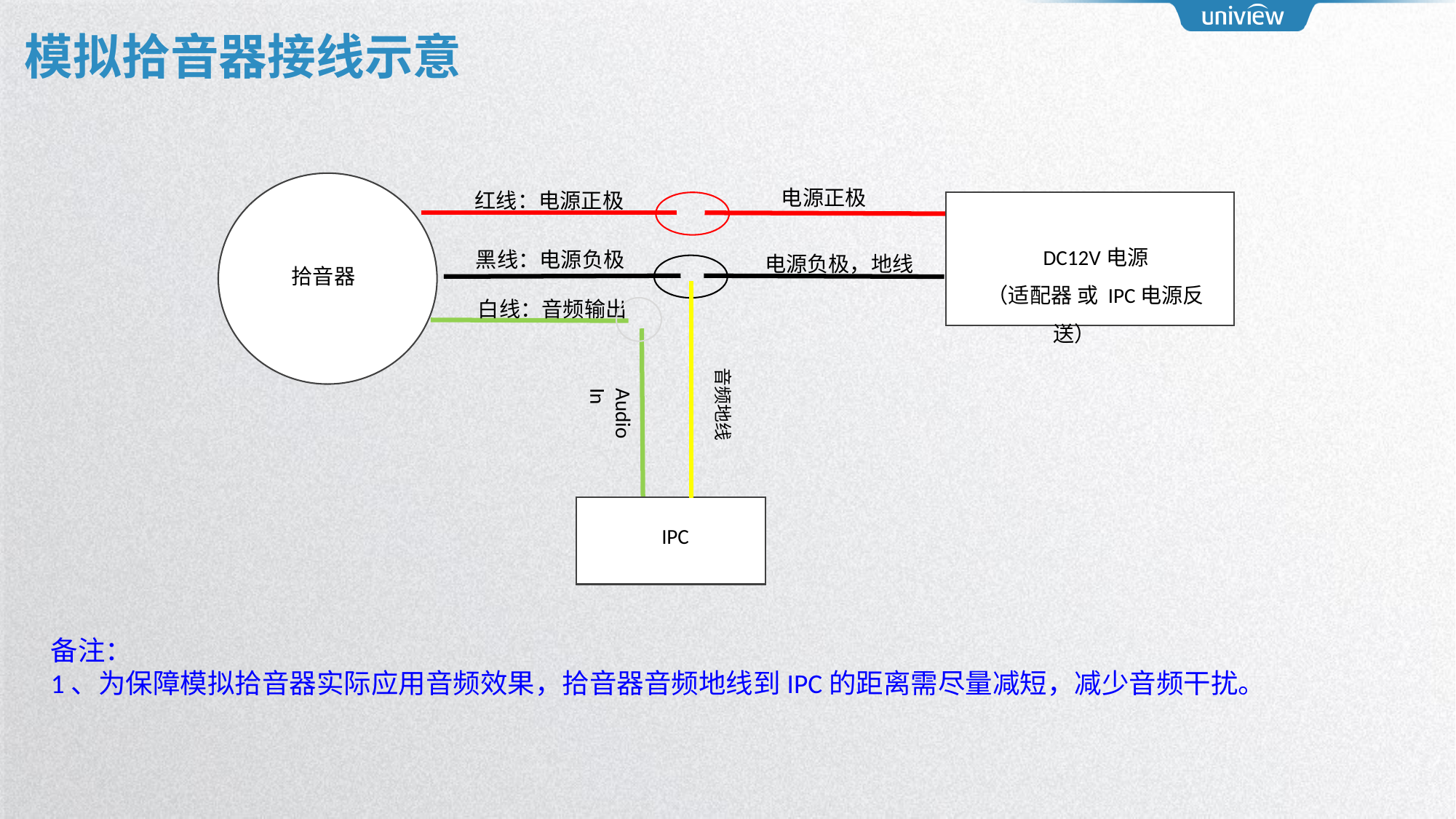

# 模拟拾音器接线示意
电源正极
红线：电源正极

DC12V电源
（适配器 或 IPC电源反送）
黑线：电源负极
电源负极，地线
拾音器

白线：音频输出

音频地线
Audio In

IPC
备注：
1、为保障模拟拾音器实际应用音频效果，拾音器音频地线到IPC的距离需尽量减短，减少音频干扰。